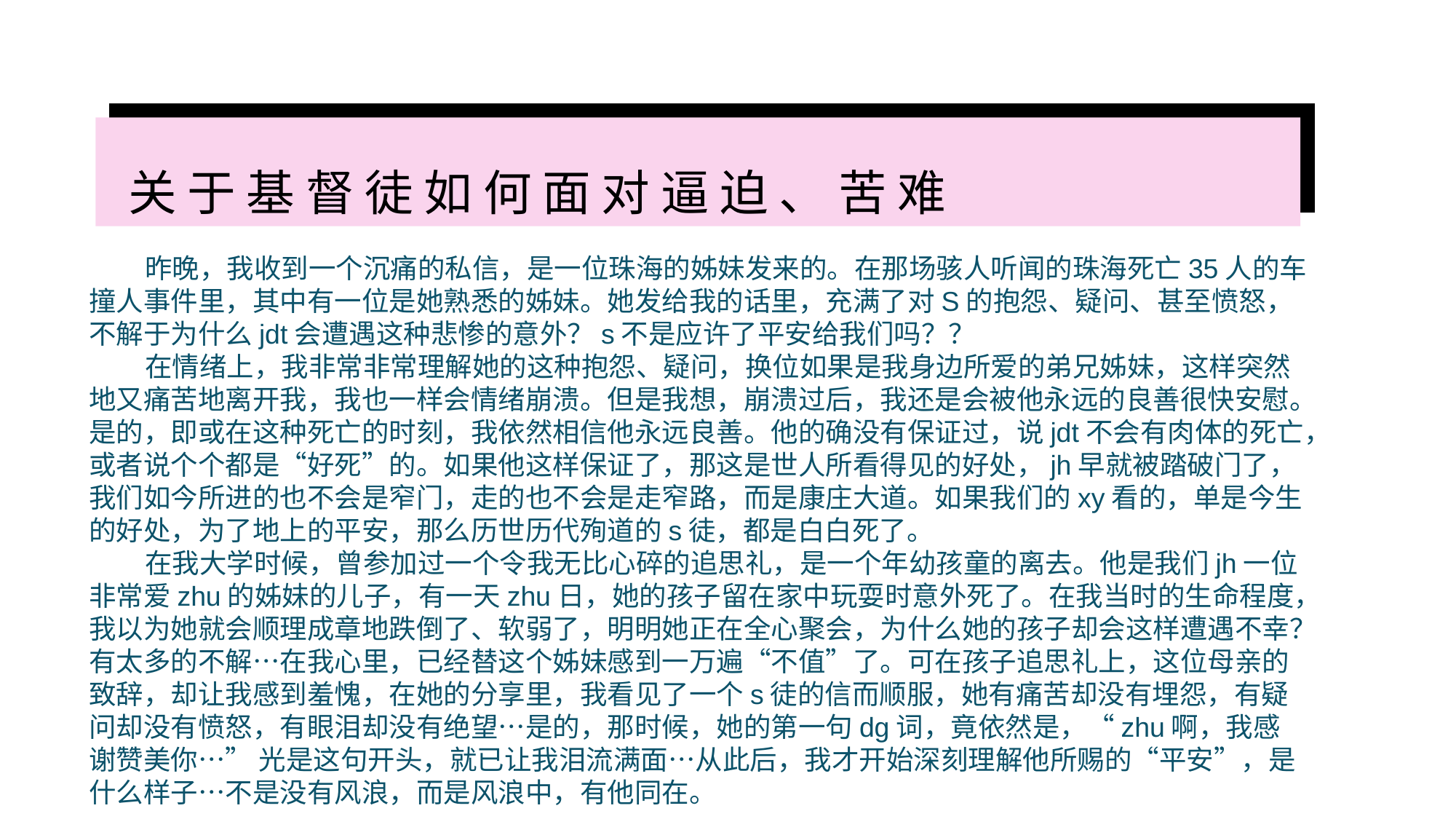

# 关于基督徒如何面对逼迫、苦难
        昨晚，我收到一个沉痛的私信，是一位珠海的姊妹发来的。在那场骇人听闻的珠海死亡35人的车撞人事件里，其中有一位是她熟悉的姊妹。她发给我的话里，充满了对S的抱怨、疑问、甚至愤怒，不解于为什么jdt会遭遇这种悲惨的意外？s不是应许了平安给我们吗？？
        在情绪上，我非常非常理解她的这种抱怨、疑问，换位如果是我身边所爱的弟兄姊妹，这样突然地又痛苦地离开我，我也一样会情绪崩溃。但是我想，崩溃过后，我还是会被他永远的良善很快安慰。是的，即或在这种死亡的时刻，我依然相信他永远良善。他的确没有保证过，说jdt不会有肉体的死亡，或者说个个都是“好死”的。如果他这样保证了，那这是世人所看得见的好处，jh早就被踏破门了，我们如今所进的也不会是窄门，走的也不会是走窄路，而是康庄大道。如果我们的xy看的，单是今生的好处，为了地上的平安，那么历世历代殉道的s徒，都是白白死了。
        在我大学时候，曾参加过一个令我无比心碎的追思礼，是一个年幼孩童的离去。他是我们jh一位非常爱zhu的姊妹的儿子，有一天zhu日，她的孩子留在家中玩耍时意外死了。在我当时的生命程度，我以为她就会顺理成章地跌倒了、软弱了，明明她正在全心聚会，为什么她的孩子却会这样遭遇不幸？有太多的不解…在我心里，已经替这个姊妹感到一万遍“不值”了。可在孩子追思礼上，这位母亲的致辞，却让我感到羞愧，在她的分享里，我看见了一个s徒的信而顺服，她有痛苦却没有埋怨，有疑问却没有愤怒，有眼泪却没有绝望…是的，那时候，她的第一句dg词，竟依然是，“zhu啊，我感谢赞美你…” 光是这句开头，就已让我泪流满面…从此后，我才开始深刻理解他所赐的“平安”，是什么样子…不是没有风浪，而是风浪中，有他同在。